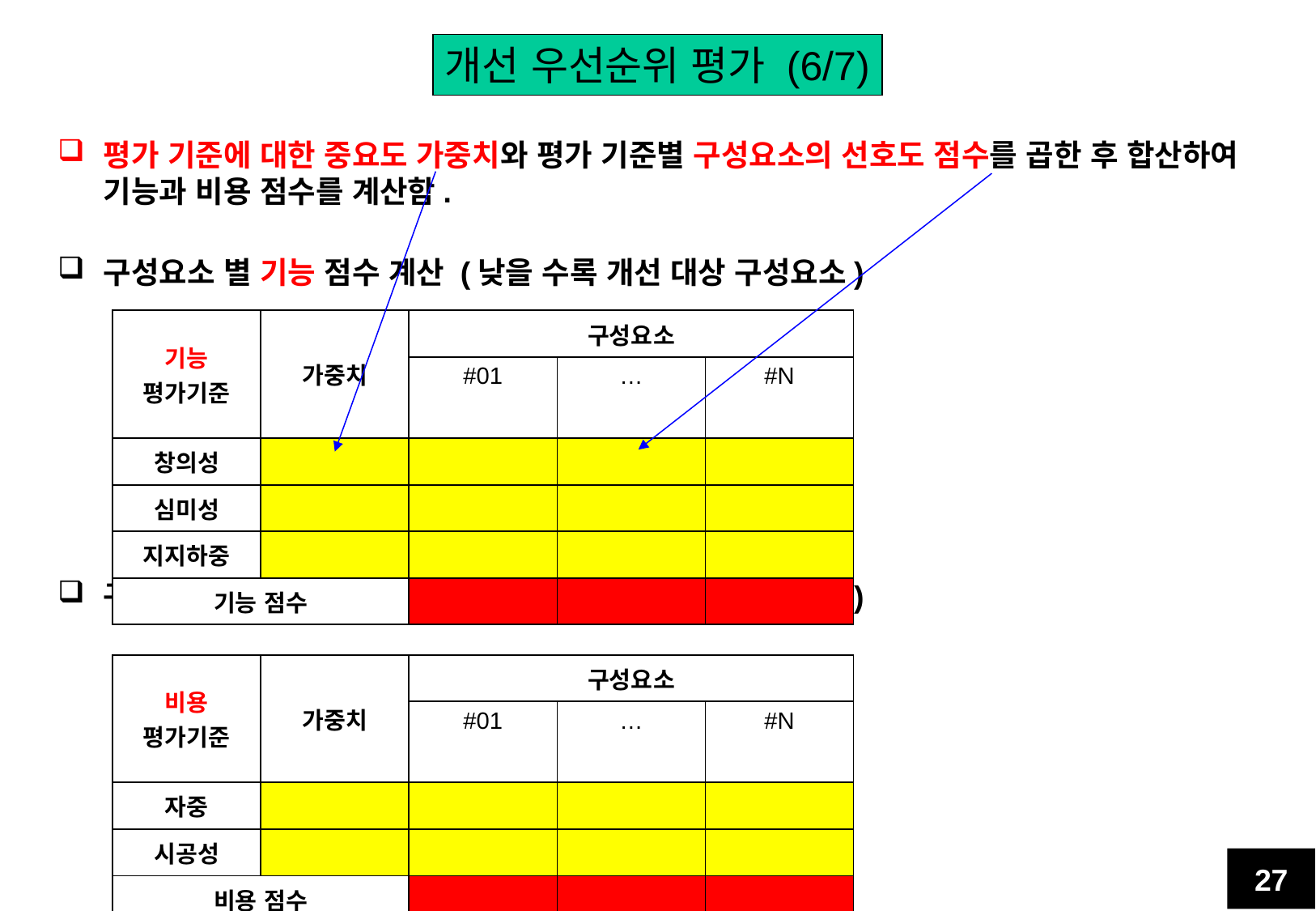

개선 우선순위 평가 (6/7)
평가 기준에 대한 중요도 가중치와 평가 기준별 구성요소의 선호도 점수를 곱한 후 합산하여 기능과 비용 점수를 계산함.

구성요소 별 기능 점수 계산 (낮을 수록 개선 대상 구성요소)

구성요소 별 비용 점수 계산 (높을 수록 개선 대상 구성요소)

| 기능 평가기준 | 가중치 | 구성요소 |  |  |
| --- | --- | --- | --- | --- |
|  |  | #01 | … | #N |
| 창의성 |  |  |  |  |
| 심미성 |  |  |  |  |
| 지지하중 |  |  |  |  |
| 기능 점수 |  |  |  |  |
구성요소 종합점수의 합은 1이 되어야 함
| 비용 평가기준 | 가중치 | 구성요소 |  |  |
| --- | --- | --- | --- | --- |
|  |  | #01 | … | #N |
| 자중 |  |  |  |  |
| 시공성 |  |  |  |  |
| 비용 점수 |  |  |  |  |
구성요소 종합점수의 합은 1이 되어야 함
27